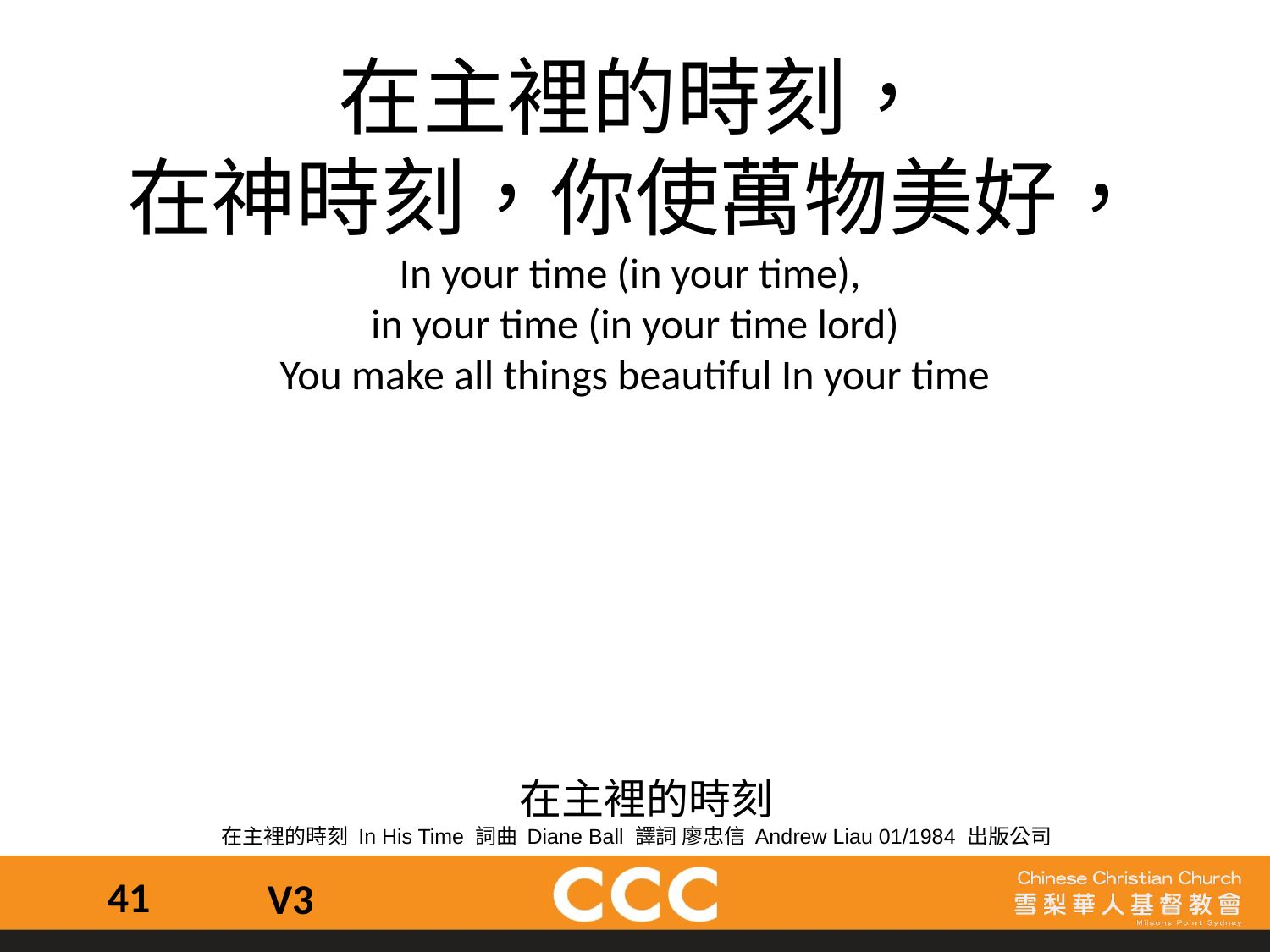

在主裡的時刻，
在神時刻，你使萬物美好，
In your time (in your time),
in your time (in your time lord)
You make all things beautiful In your time
 在主裡的時刻
在主裡的時刻 In His Time 詞曲 Diane Ball 譯詞 廖忠信 Andrew Liau 01/1984 出版公司
41
V3